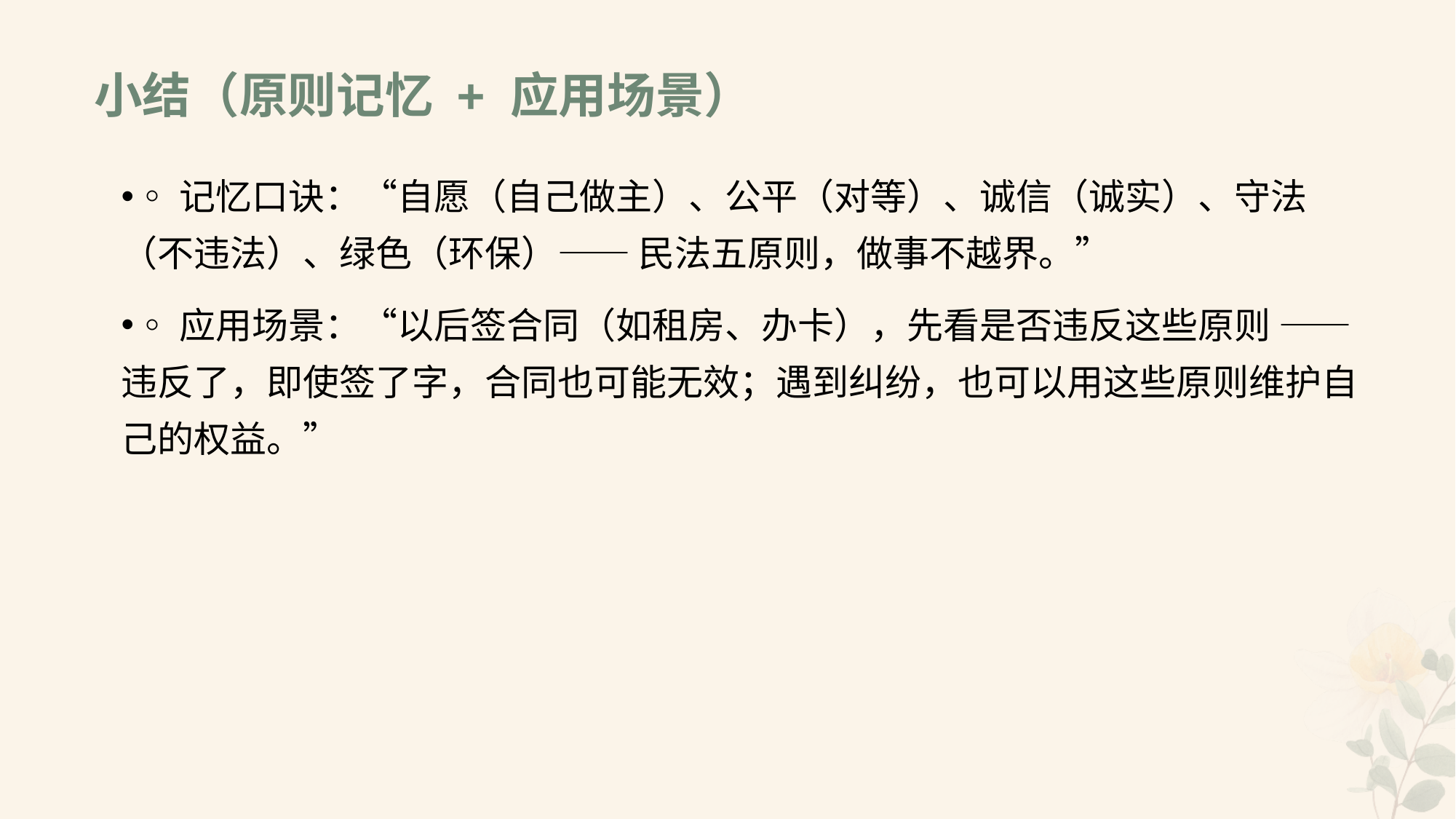

# 小结（原则记忆 + 应用场景）
◦记忆口诀：“自愿（自己做主）、公平（对等）、诚信（诚实）、守法（不违法）、绿色（环保）—— 民法五原则，做事不越界。”
◦应用场景：“以后签合同（如租房、办卡），先看是否违反这些原则 —— 违反了，即使签了字，合同也可能无效；遇到纠纷，也可以用这些原则维护自己的权益。”